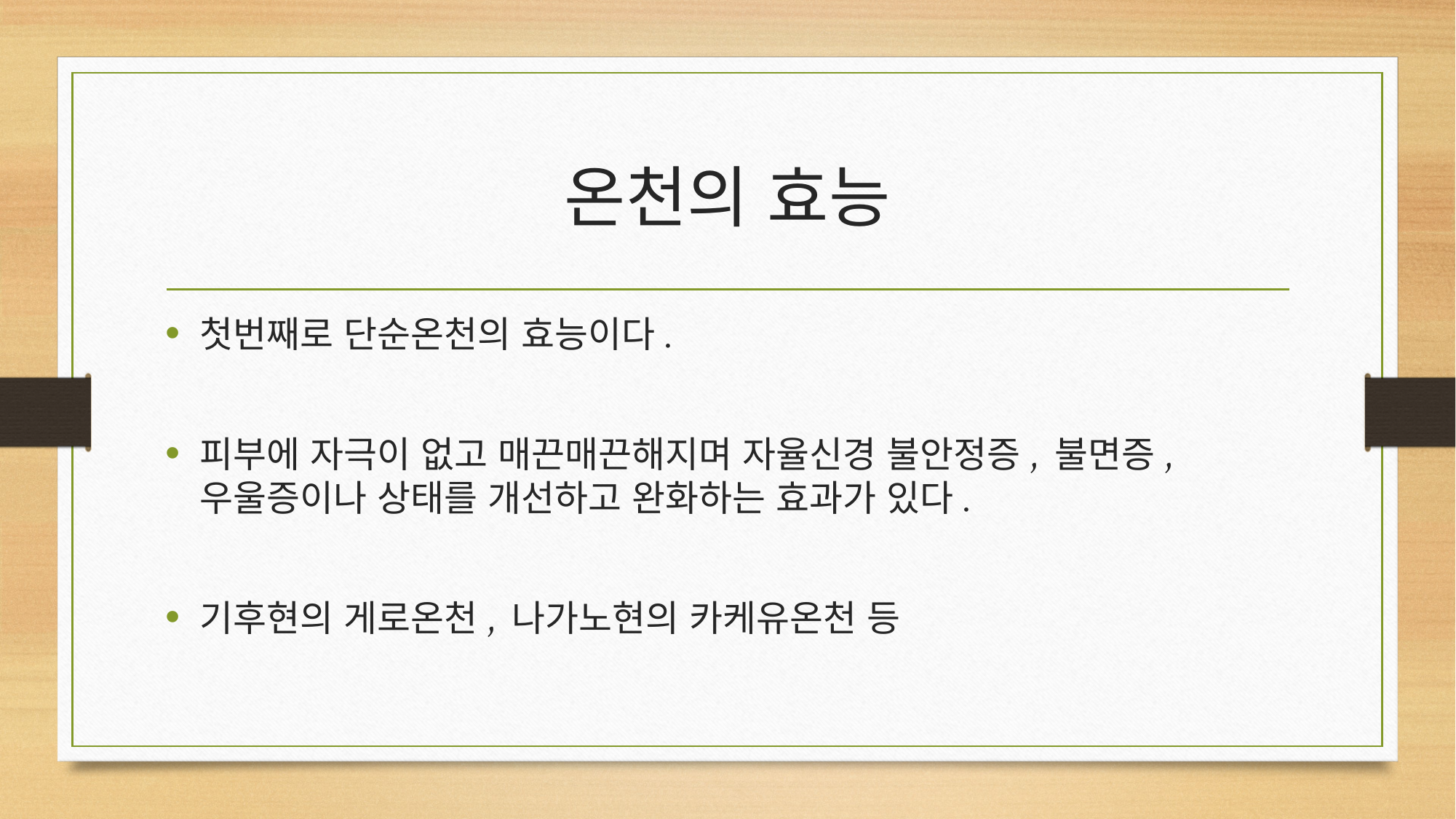

# 온천의 효능
첫번째로 단순온천의 효능이다.

피부에 자극이 없고 매끈매끈해지며 자율신경 불안정증, 불면증, 우울증이나 상태를 개선하고 완화하는 효과가 있다.

기후현의 게로온천, 나가노현의 카케유온천 등